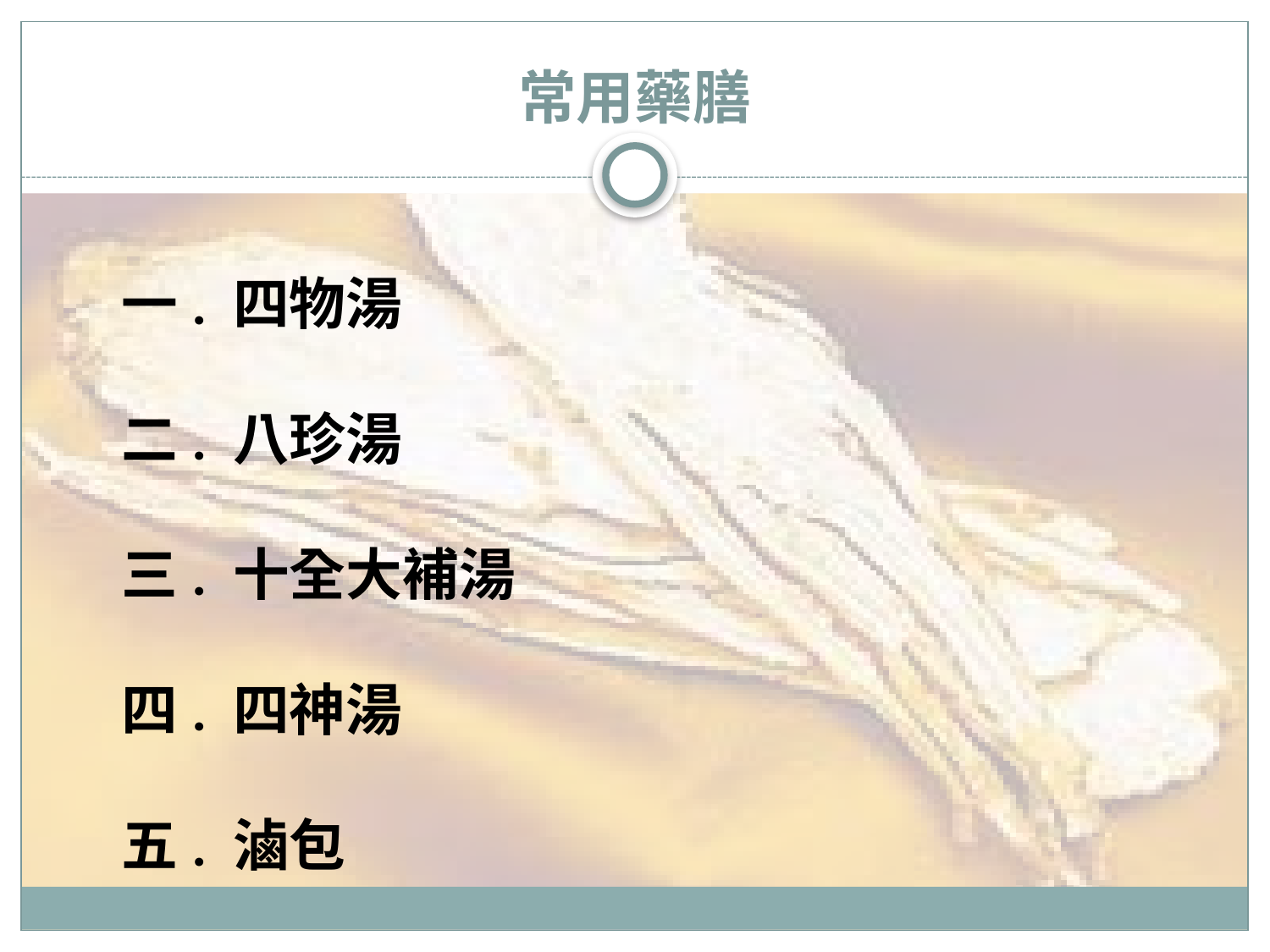

# 常用藥膳

一. 四物湯

二. 八珍湯

三. 十全大補湯

四. 四神湯

五. 滷包